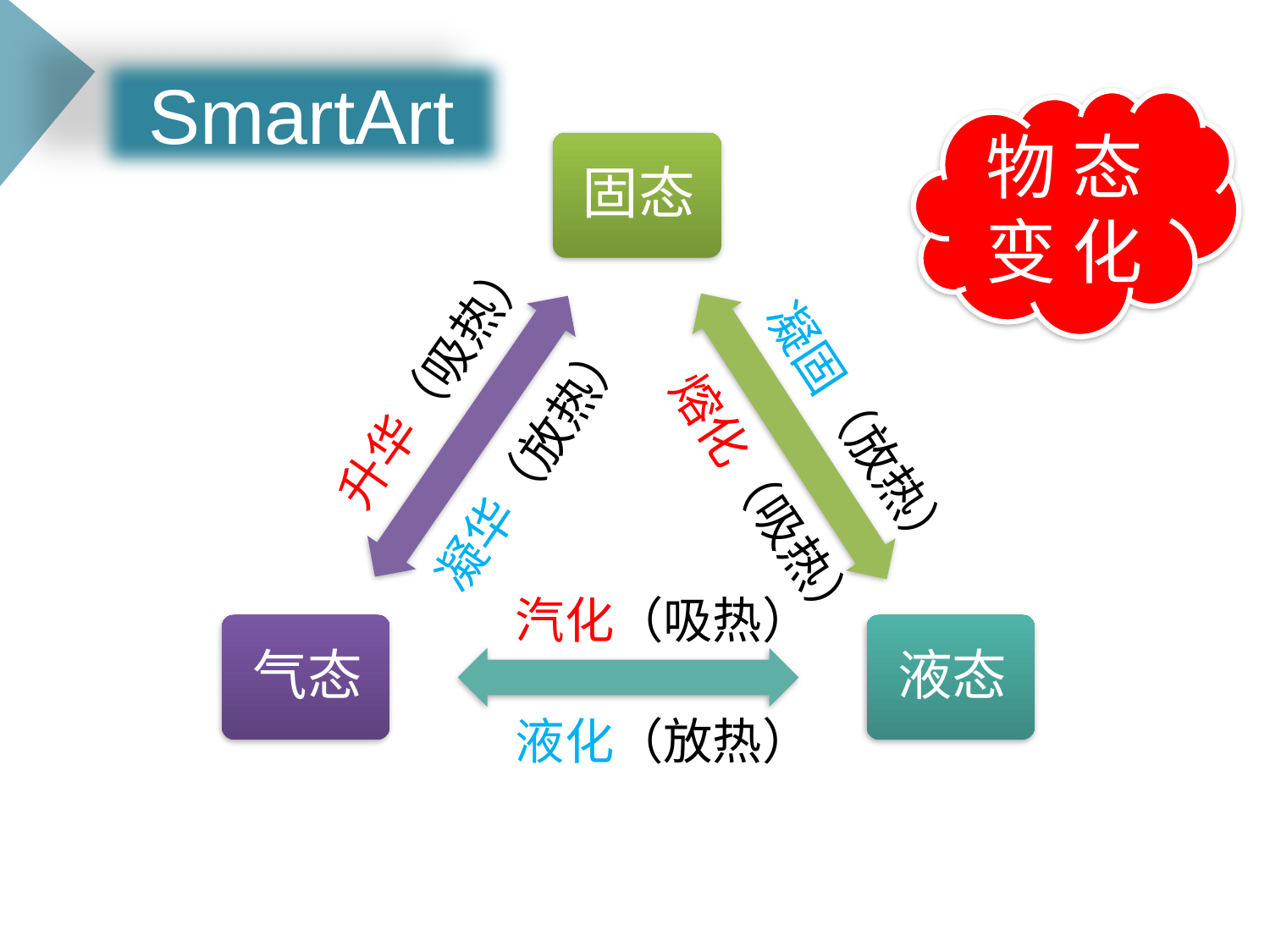

SmartArt
物 态 变 化
固态

液态

气态

升华（吸热）
凝华（放热）
凝固（放热）
熔化（吸热）
汽化（吸热）
液化（放热）